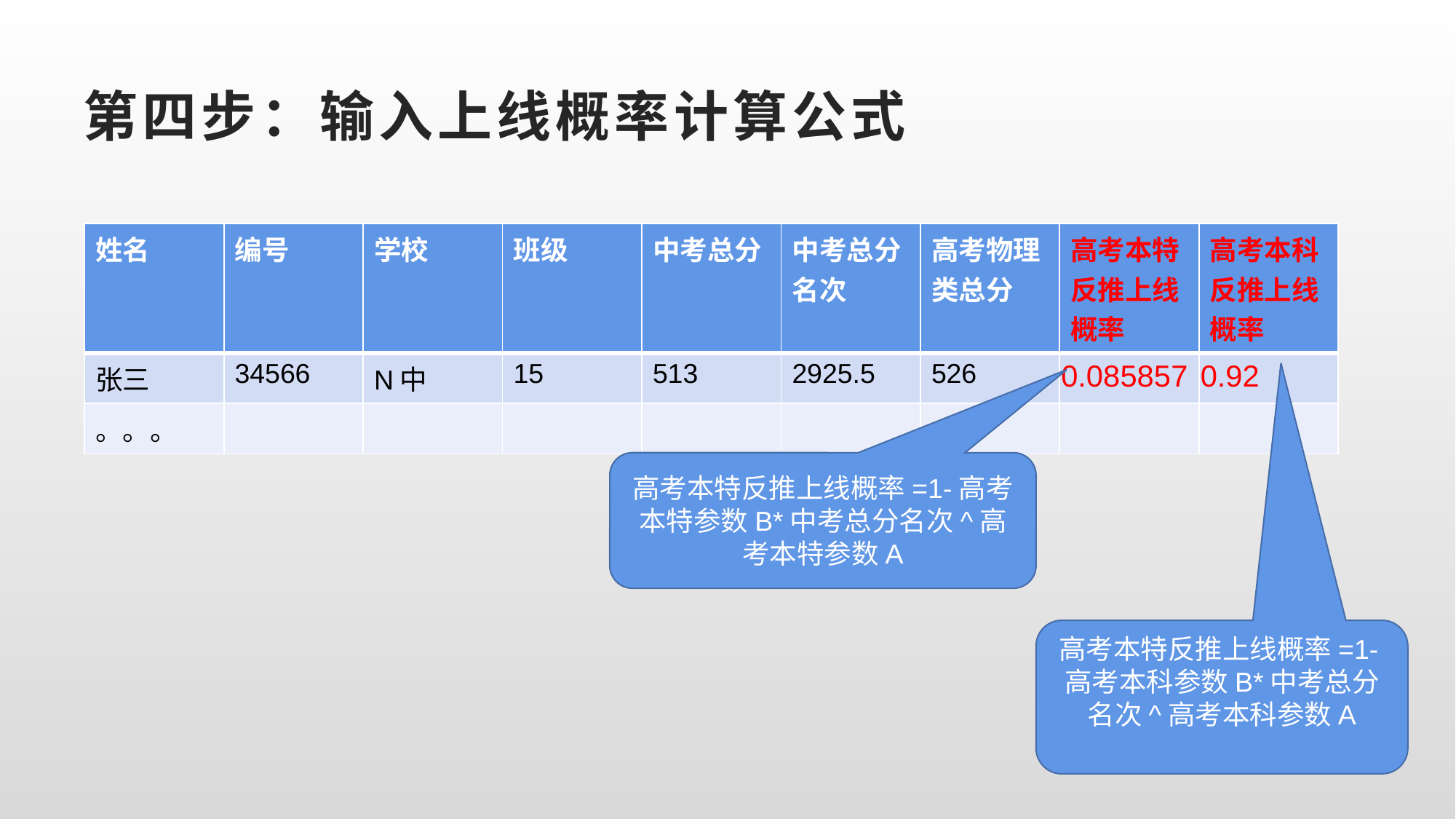

# 第四步：输入上线概率计算公式
| 姓名 | 编号 | 学校 | 班级 | 中考总分 | 中考总分名次 | 高考物理类总分 | 高考本特反推上线概率 | 高考本科反推上线概率 |
| --- | --- | --- | --- | --- | --- | --- | --- | --- |
| 张三 | 34566 | N中 | 15 | 513 | 2925.5 | 526 | 0.085857 | 0.92 |
| 。。。 |  |  |  |  |  |  |  |  |
高考本特反推上线概率=1-高考本特参数B*中考总分名次^高考本特参数A
高考本特反推上线概率=1-高考本科参数B*中考总分名次^高考本科参数A